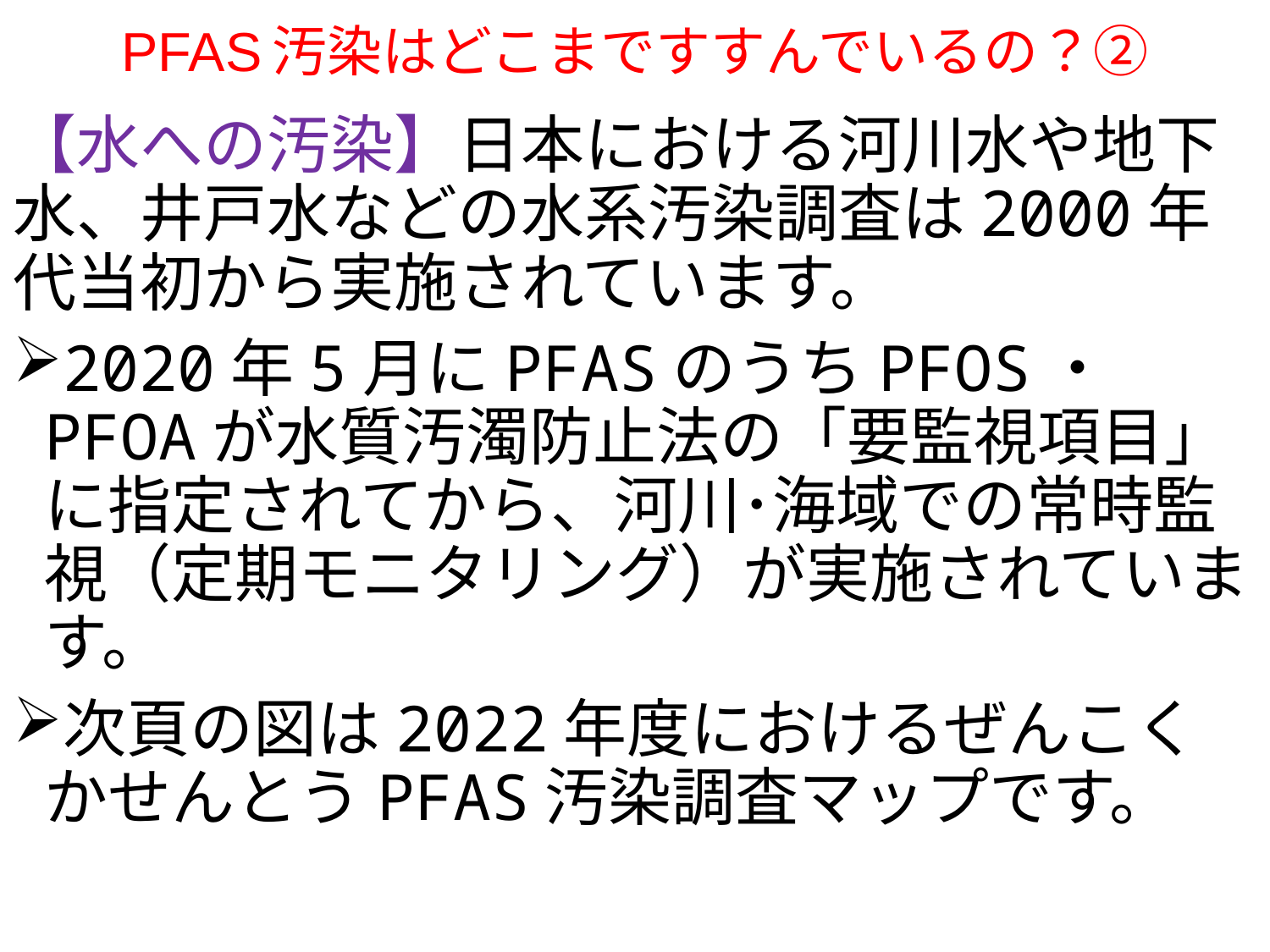

# PFAS汚染はどこまですすんでいるの？②
【水への汚染】日本における河川水や地下水、井戸水などの水系汚染調査は2000年代当初から実施されています。
2020年5月にPFASのうちPFOS・PFOAが水質汚濁防止法の「要監視項目」に指定されてから、河川･海域での常時監視（定期モニタリング）が実施されています。
次頁の図は2022年度におけるぜんこくかせんとうPFAS汚染調査マップです。